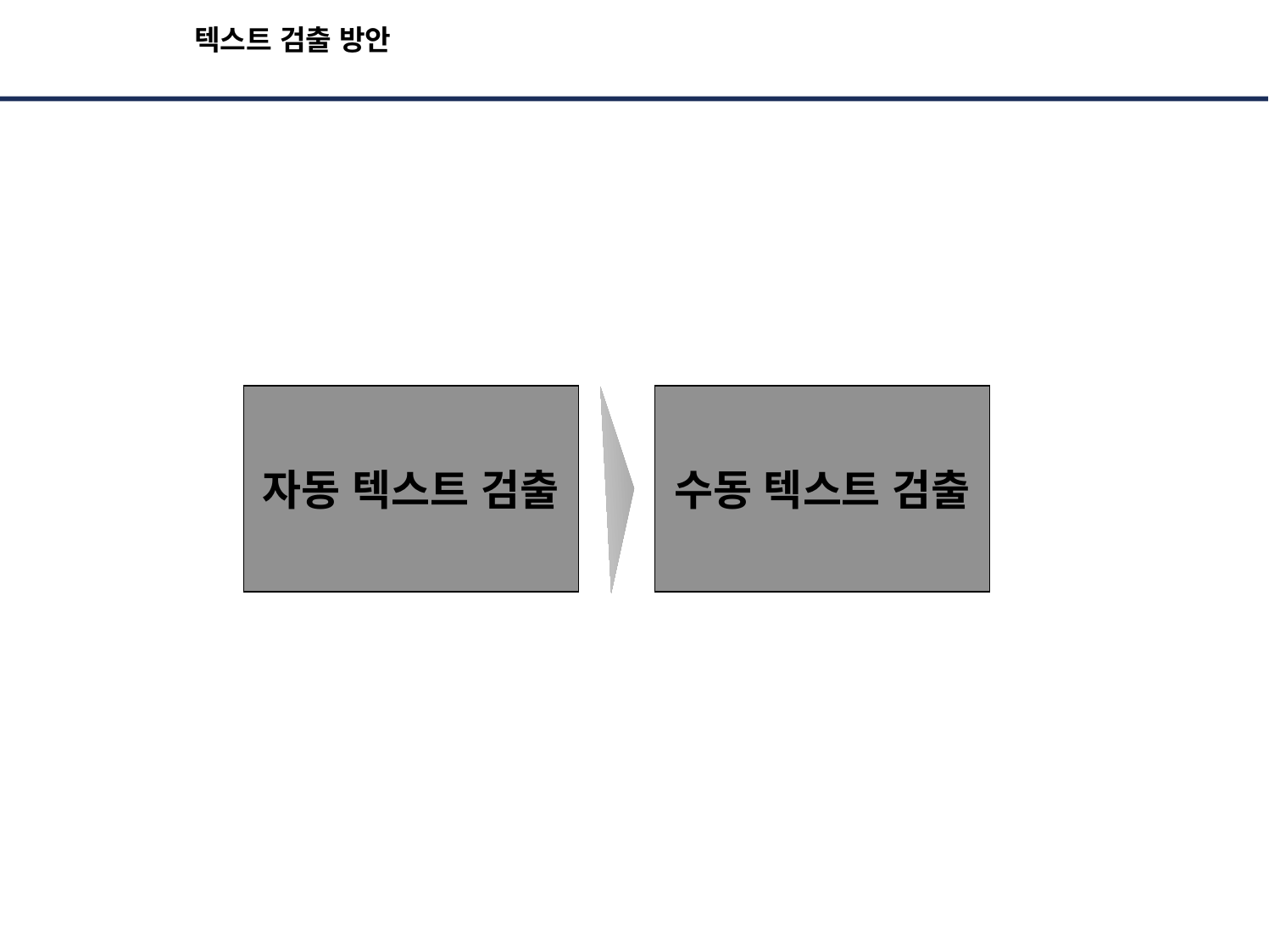

# 텍스트 검출 방안
수동 텍스트 검출
자동 텍스트 검출